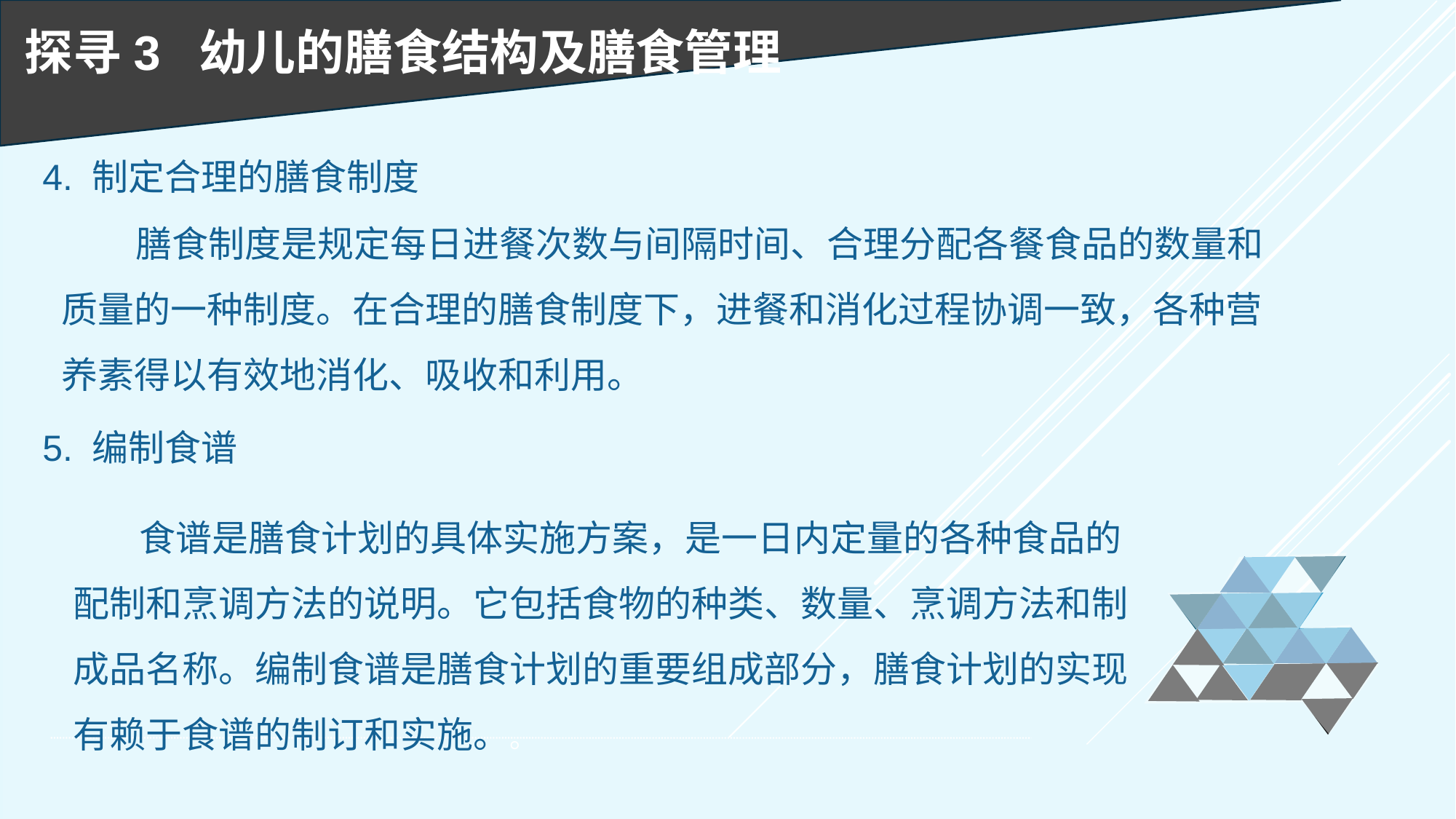

探寻3  幼儿的膳食结构及膳食管理
4. 制定合理的膳食制度
        膳食制度是规定每日进餐次数与间隔时间、合理分配各餐食品的数量和质量的一种制度。在合理的膳食制度下，进餐和消化过程协调一致，各种营养素得以有效地消化、吸收和利用。
5. 编制食谱
       食谱是膳食计划的具体实施方案，是一日内定量的各种食品的配制和烹调方法的说明。它包括食物的种类、数量、烹调方法和制成品名称。编制食谱是膳食计划的重要组成部分，膳食计划的实现有赖于食谱的制订和实施。。